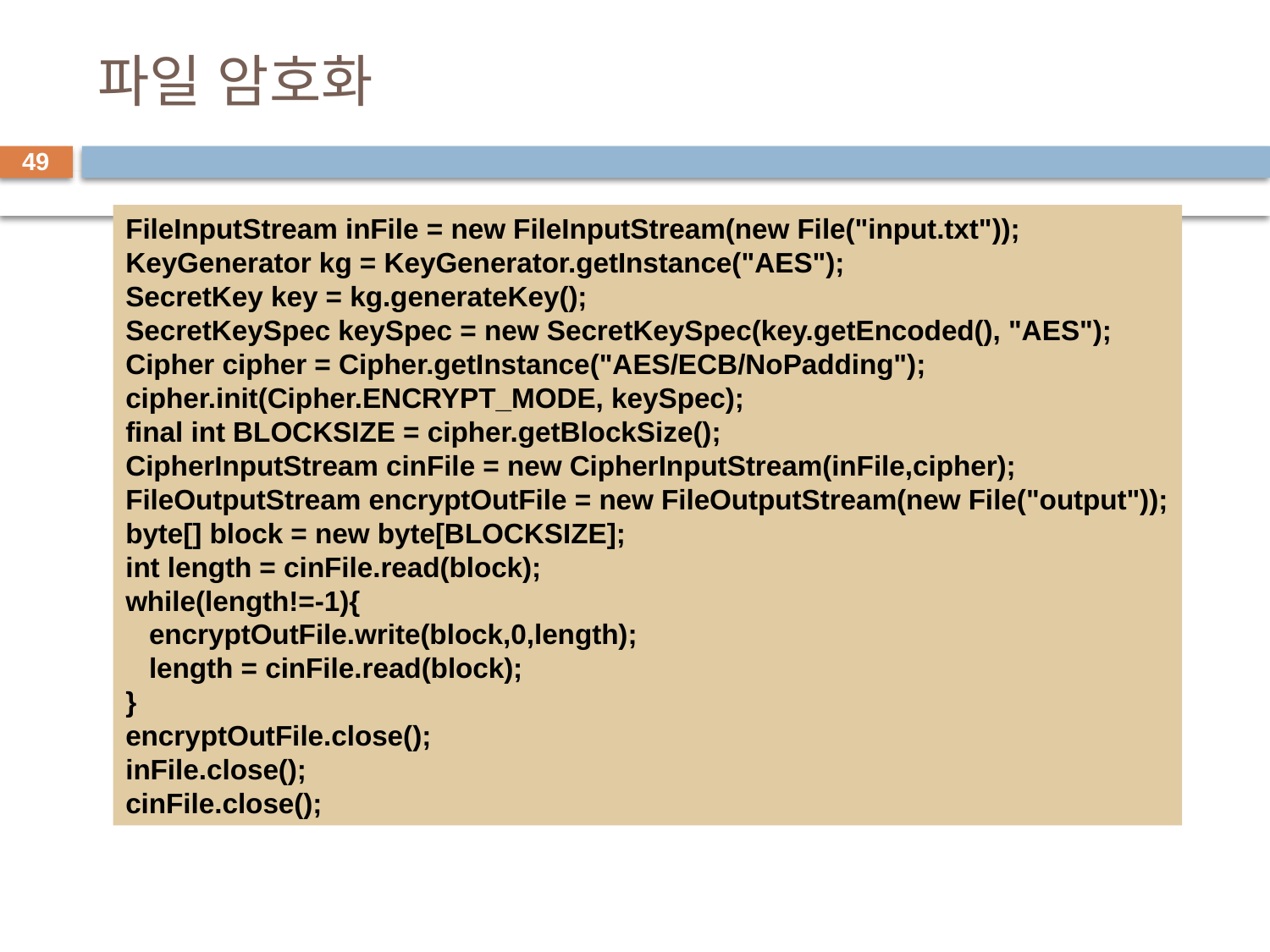

# 파일 암호화
49
FileInputStream inFile = new FileInputStream(new File("input.txt"));
KeyGenerator kg = KeyGenerator.getInstance("AES");
SecretKey key = kg.generateKey();
SecretKeySpec keySpec = new SecretKeySpec(key.getEncoded(), "AES");
Cipher cipher = Cipher.getInstance("AES/ECB/NoPadding");
cipher.init(Cipher.ENCRYPT_MODE, keySpec);
final int BLOCKSIZE = cipher.getBlockSize();
CipherInputStream cinFile = new CipherInputStream(inFile,cipher);
FileOutputStream encryptOutFile = new FileOutputStream(new File("output"));
byte[] block = new byte[BLOCKSIZE];
int length = cinFile.read(block);
while(length!=-1){
   encryptOutFile.write(block,0,length);
   length = cinFile.read(block);
}
encryptOutFile.close();
inFile.close();
cinFile.close();